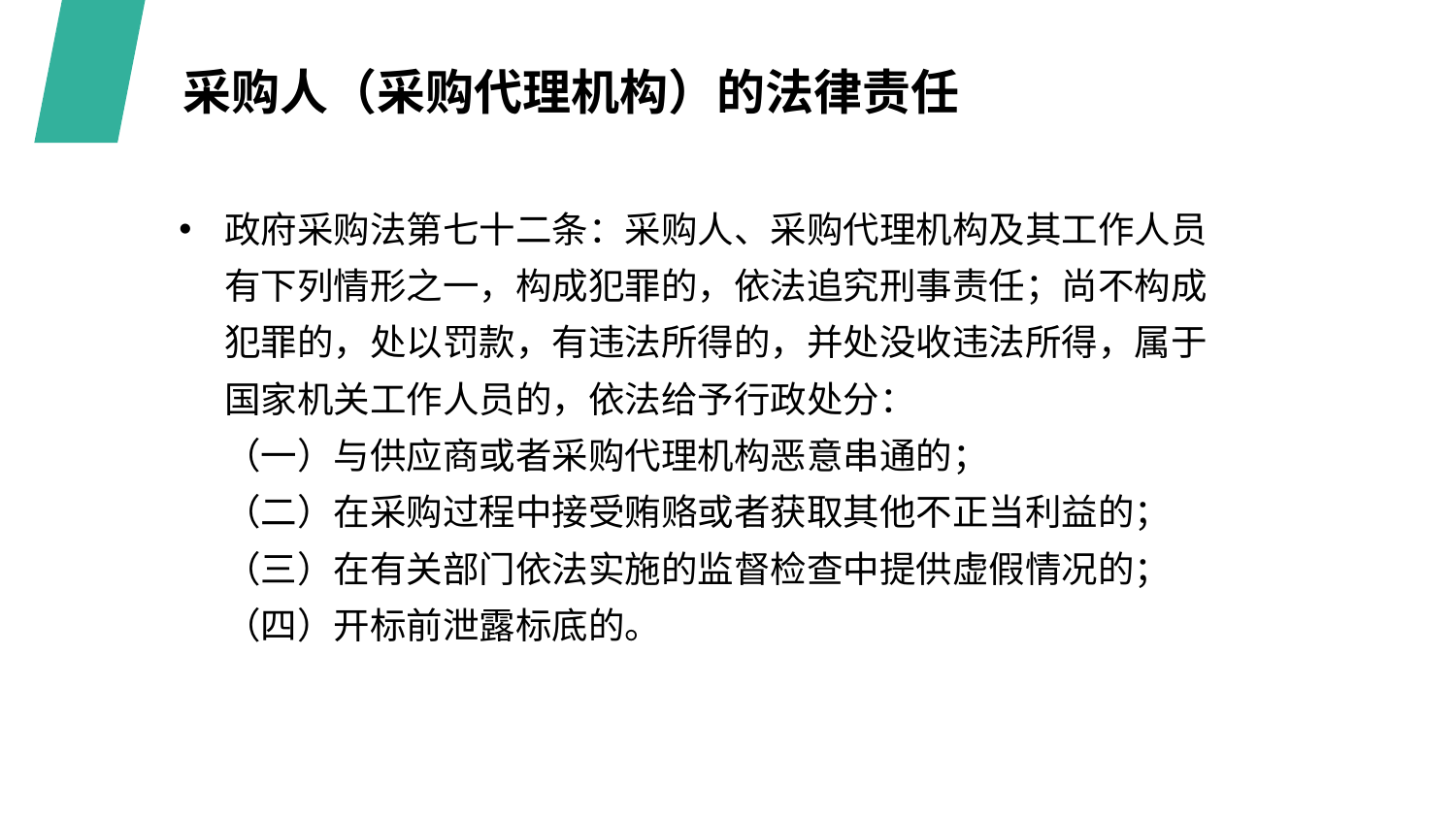

采购人（采购代理机构）的法律责任
政府采购法第七十二条：采购人、采购代理机构及其工作人员有下列情形之一，构成犯罪的，依法追究刑事责任；尚不构成犯罪的，处以罚款，有违法所得的，并处没收违法所得，属于国家机关工作人员的，依法给予行政处分：
（一）与供应商或者采购代理机构恶意串通的；
（二）在采购过程中接受贿赂或者获取其他不正当利益的；
（三）在有关部门依法实施的监督检查中提供虚假情况的；
（四）开标前泄露标底的。